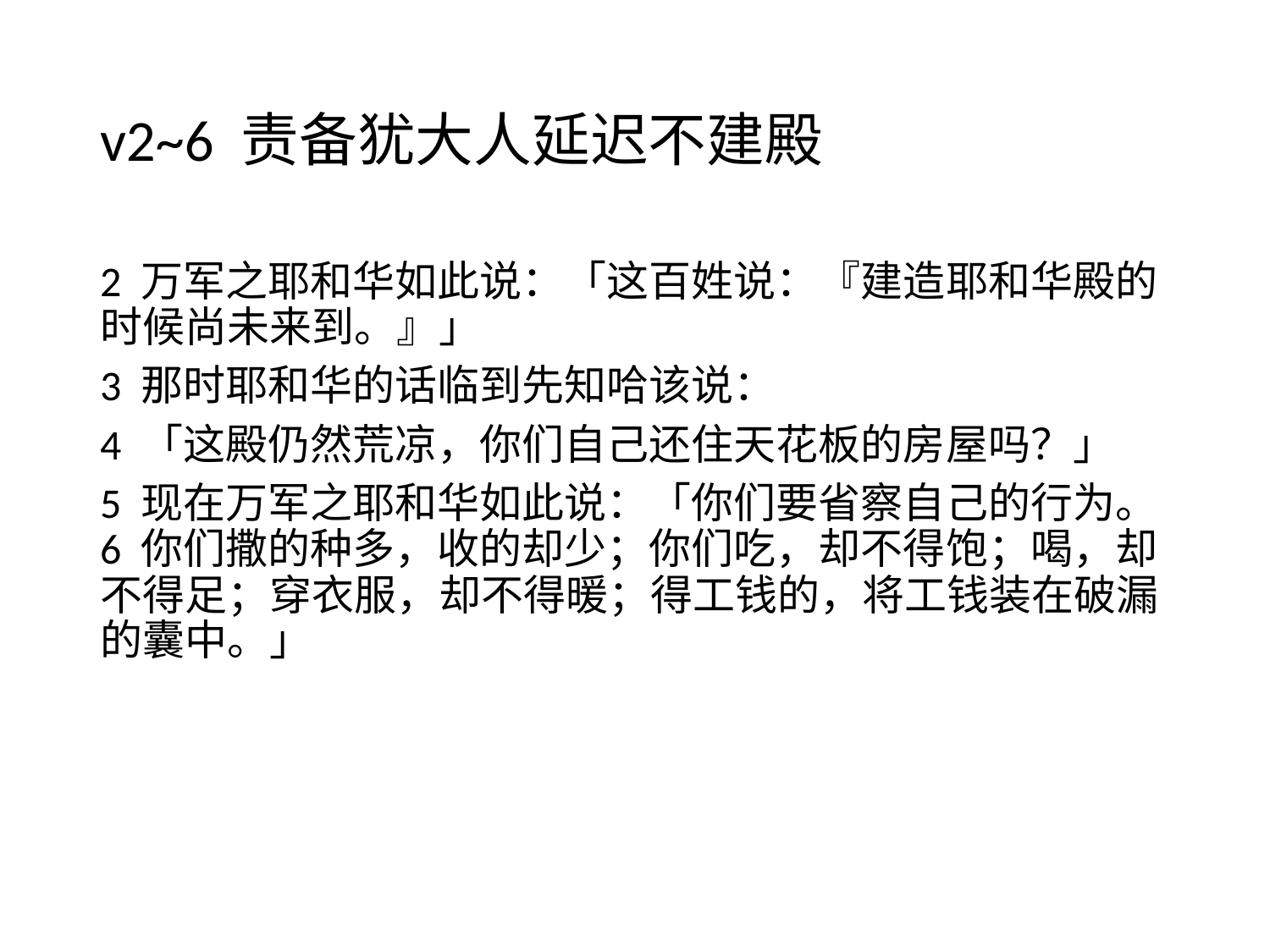

# v2~6 责备犹大人延迟不建殿
2 万军之耶和华如此说：「这百姓说：『建造耶和华殿的时候尚未来到。』」
3 那时耶和华的话临到先知哈该说：
4 「这殿仍然荒凉，你们自己还住天花板的房屋吗？」
5 现在万军之耶和华如此说：「你们要省察自己的行为。6 你们撒的种多，收的却少；你们吃，却不得饱；喝，却不得足；穿衣服，却不得暖；得工钱的，将工钱装在破漏的囊中。」